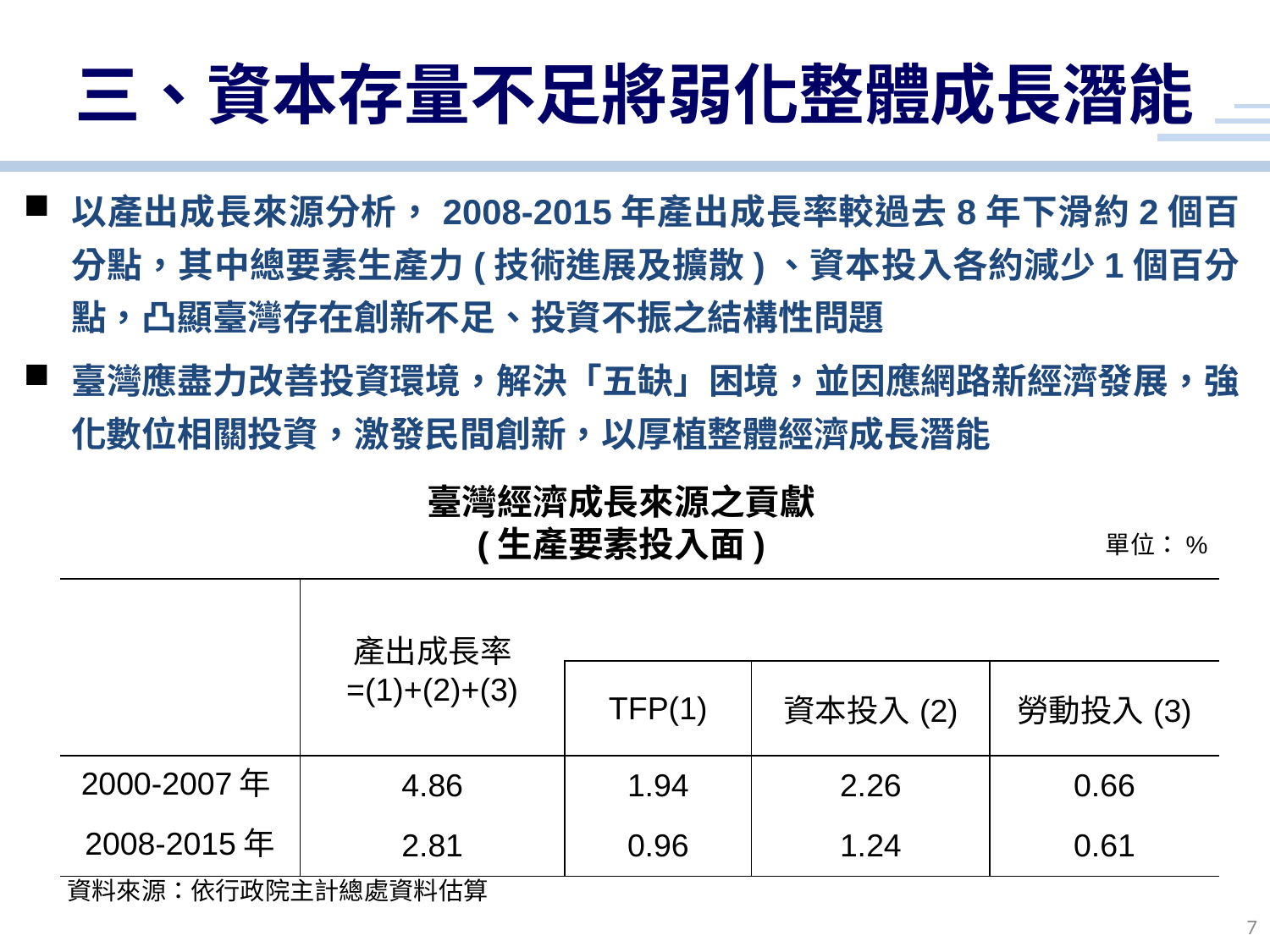

三、資本存量不足將弱化整體成長潛能
以產出成長來源分析，2008-2015年產出成長率較過去8年下滑約2個百分點，其中總要素生產力(技術進展及擴散)、資本投入各約減少1個百分點，凸顯臺灣存在創新不足、投資不振之結構性問題
臺灣應盡力改善投資環境，解決「五缺」困境，並因應網路新經濟發展，強化數位相關投資，激發民間創新，以厚植整體經濟成長潛能
臺灣經濟成長來源之貢獻
(生產要素投入面)
單位：%
|  | 產出成長率 =(1)+(2)+(3) |  |  |  |
| --- | --- | --- | --- | --- |
|  |  | TFP(1) | 資本投入(2) | 勞動投入(3) |
| 2000-2007年 | 4.86 | 1.94 | 2.26 | 0.66 |
| 2008-2015年 | 2.81 | 0.96 | 1.24 | 0.61 |
 資料來源：依行政院主計總處資料估算
7